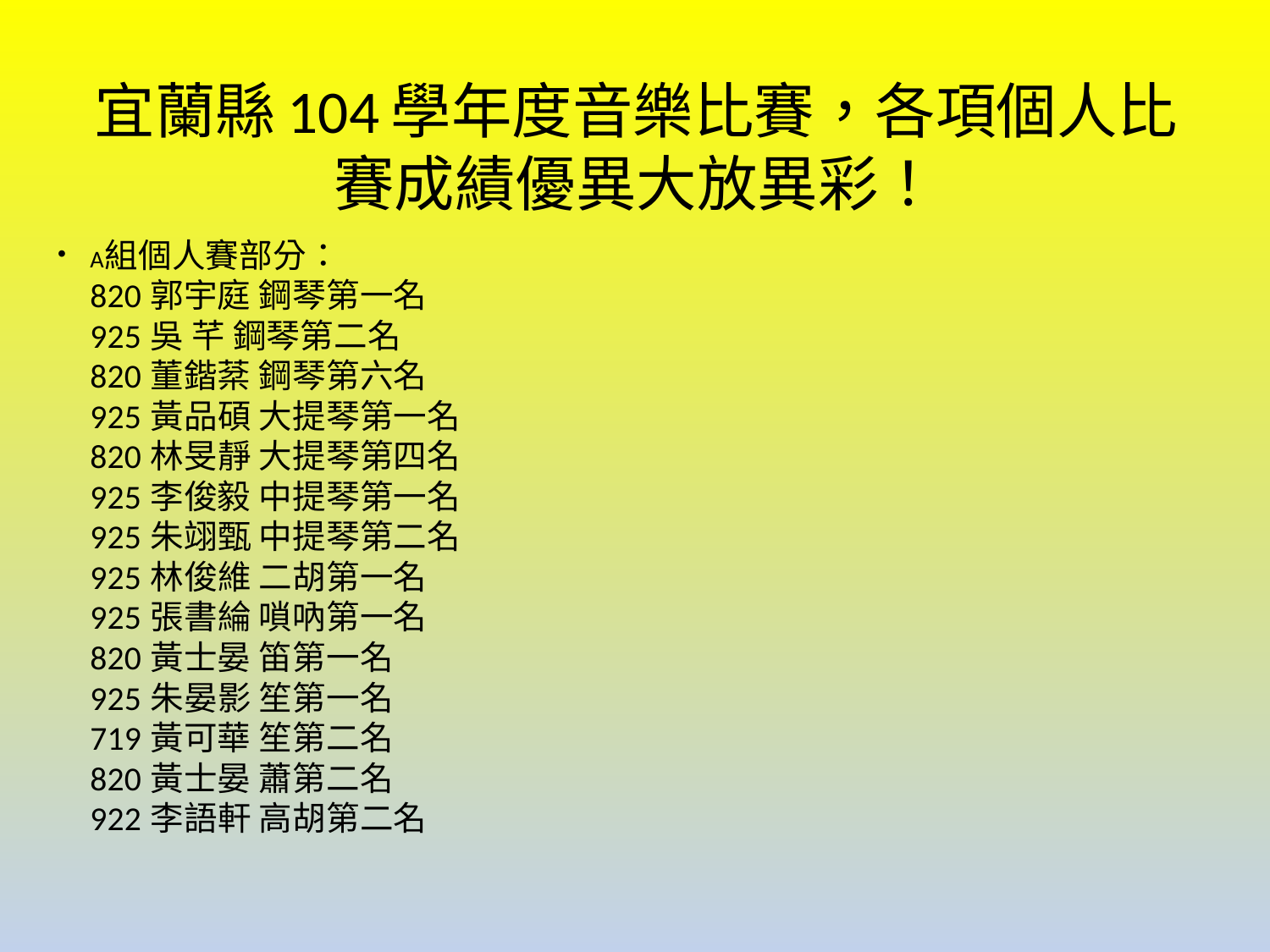

# 宜蘭縣104學年度音樂比賽，各項個人比賽成績優異大放異彩！

A組個人賽部分：
820 郭宇庭 鋼琴第一名
925 吳 芊 鋼琴第二名
820 董鍇棻 鋼琴第六名
925 黃品碩 大提琴第一名
820 林旻靜 大提琴第四名
925 李俊毅 中提琴第一名
925 朱翊甄 中提琴第二名
925 林俊維 二胡第一名
925 張書綸 嗩吶第一名
820 黃士晏 笛第一名
925 朱晏影 笙第一名
719 黃可華 笙第二名
820 黃士晏 蕭第二名
922 李語軒 高胡第二名